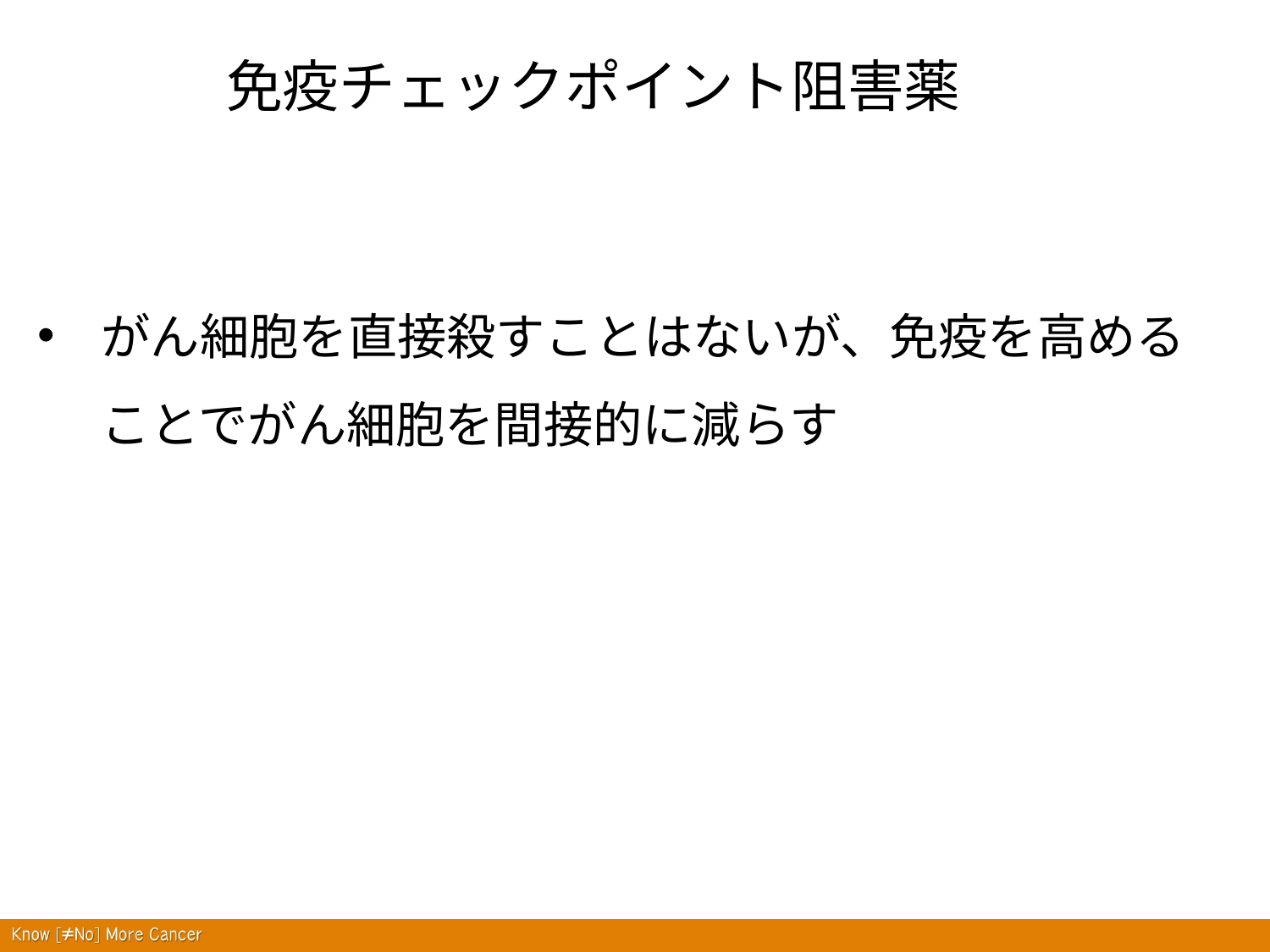

# 免疫チェックポイント阻害薬
がん細胞を直接殺すことはないが、免疫を高めることでがん細胞を間接的に減らす